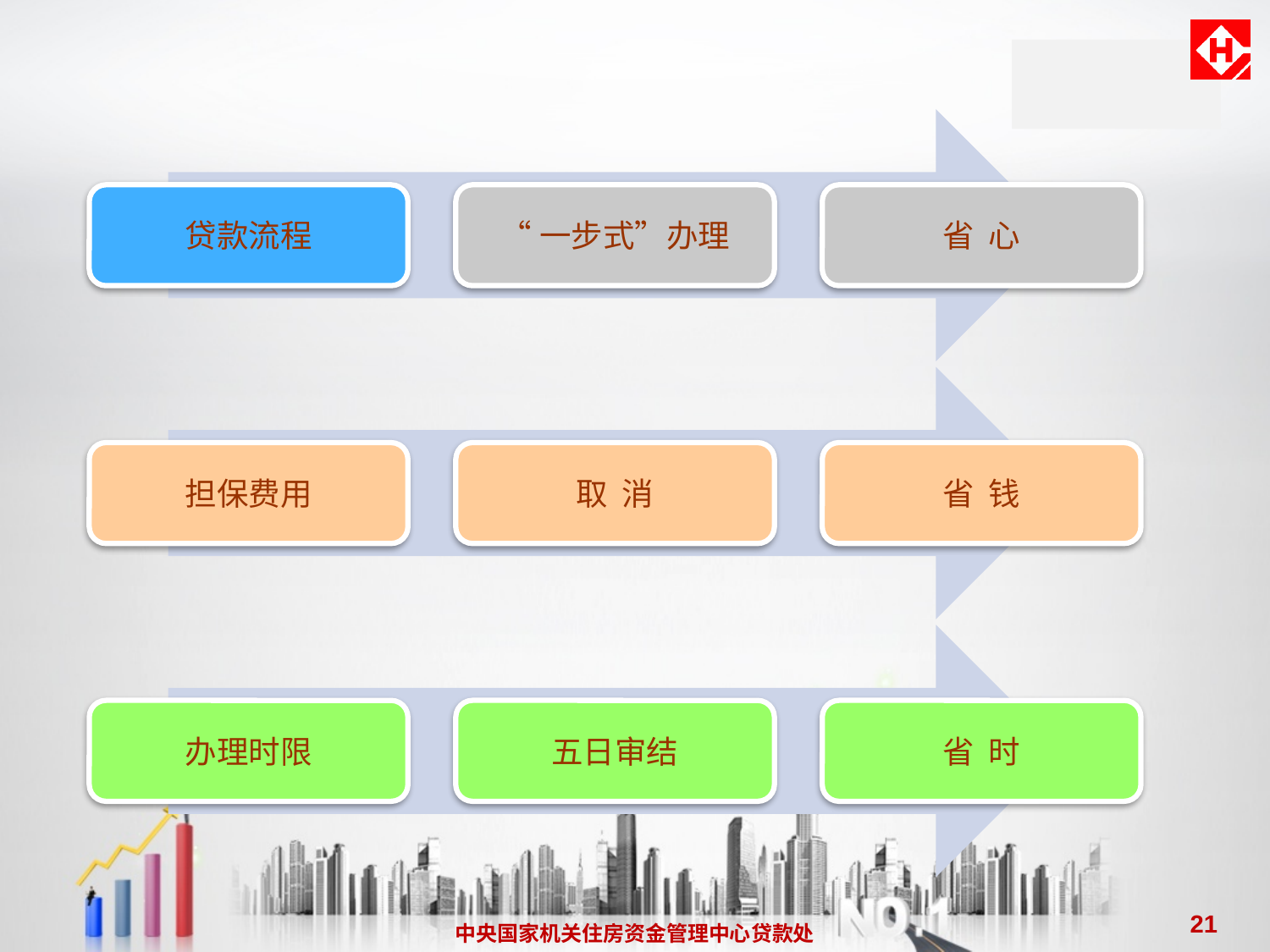

贷款流程
“一步式”办理
省  心
担保费用
省  钱
取  消
办理时限
五日审结
省  时
21
中央国家机关住房资金管理中心贷款处